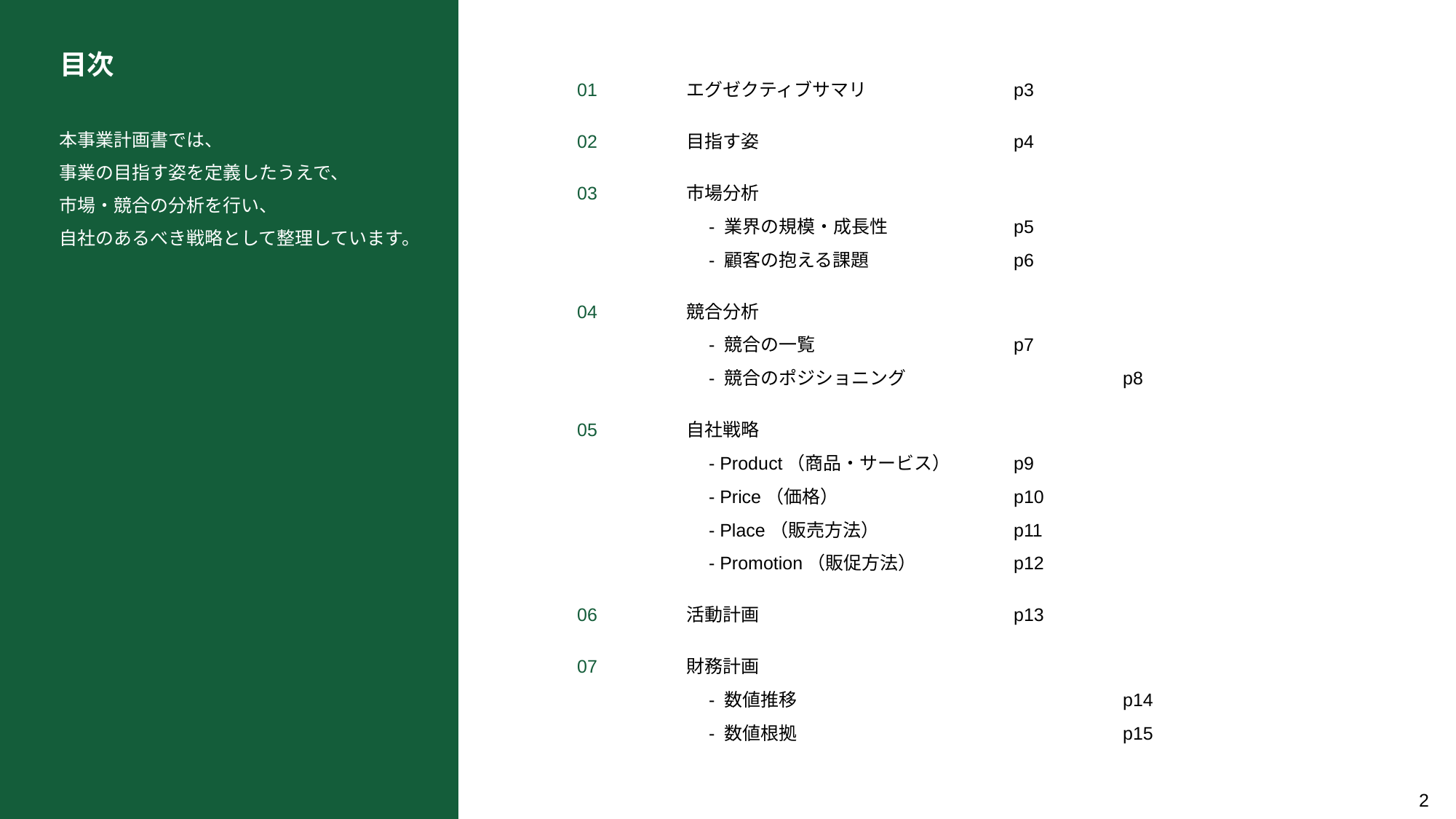

目次
01	エグゼクティブサマリ		p3
02	目指す姿			p4
03	市場分析
	　- 業界の規模・成長性		p5
	　- 顧客の抱える課題		p6
04	競合分析
	　- 競合の一覧		p7
	　- 競合のポジショニング		p8
05	自社戦略
	　- Product（商品・サービス）	p9
	　- Price（価格）		p10
	　- Place（販売方法）		p11
	　- Promotion（販促方法）	p12
06	活動計画			p13
07	財務計画
	　- 数値推移			p14
	　- 数値根拠			p15
本事業計画書では、
事業の目指す姿を定義したうえで、
市場・競合の分析を行い、
自社のあるべき戦略として整理しています。
2